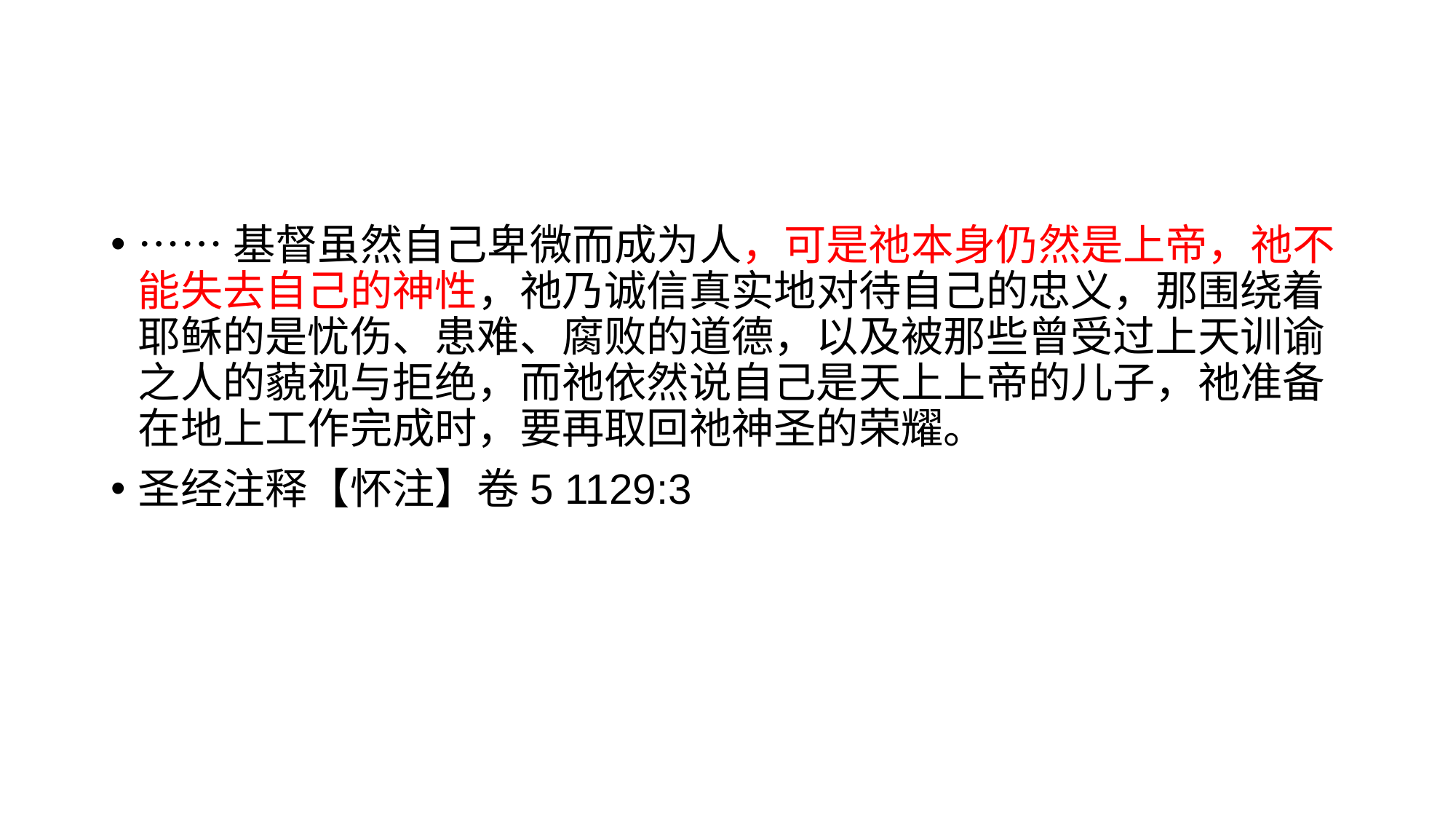

#
……基督虽然自己卑微而成为人，可是祂本身仍然是上帝，祂不能失去自己的神性，祂乃诚信真实地对待自己的忠义，那围绕着耶稣的是忧伤、患难、腐败的道德，以及被那些曾受过上天训谕之人的藐视与拒绝，而祂依然说自己是天上上帝的儿子，祂准备在地上工作完成时，要再取回祂神圣的荣耀。
圣经注释【怀注】卷5 1129:3